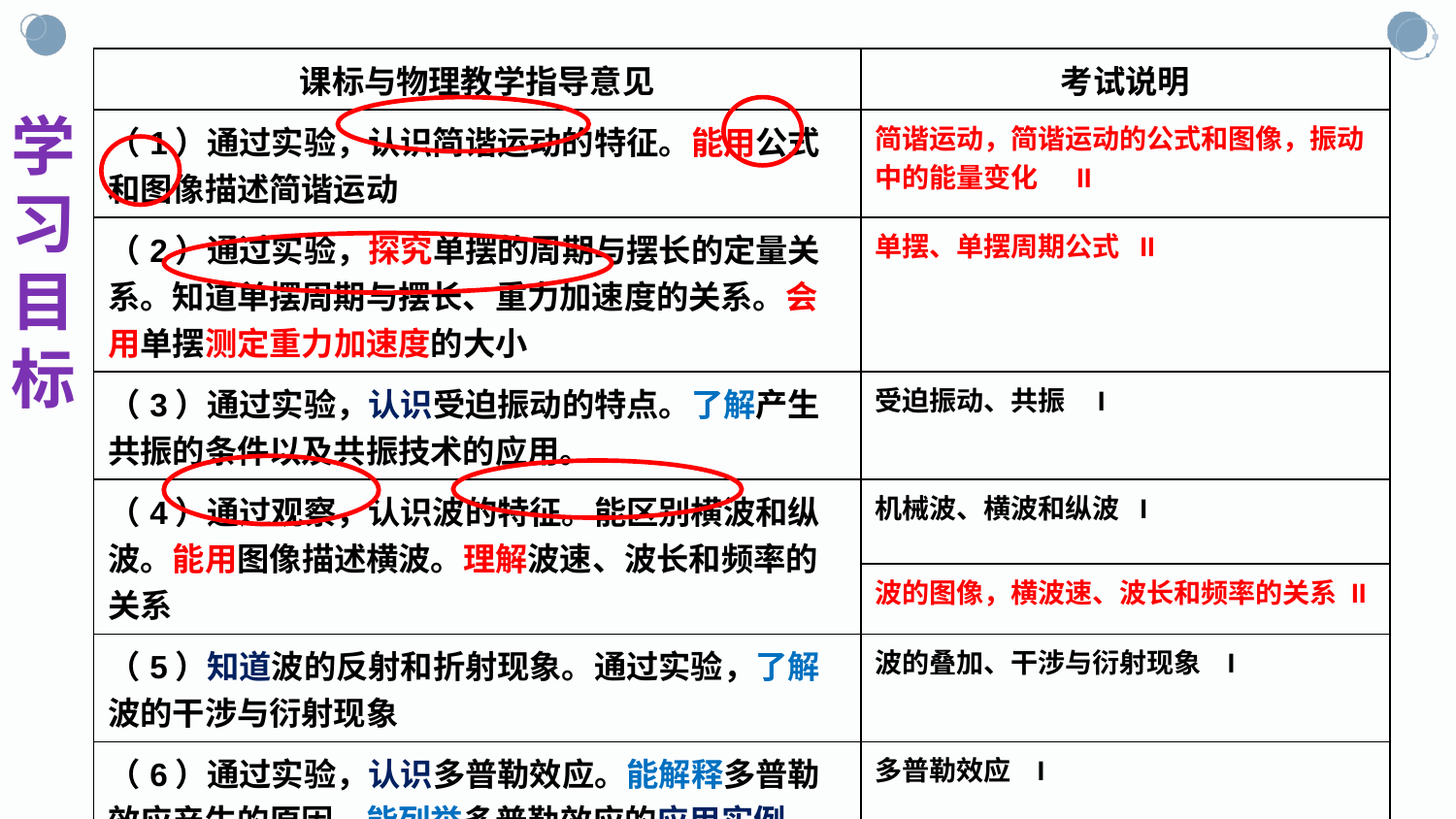

| 课标与物理教学指导意见 | 考试说明 |
| --- | --- |
| （1）通过实验，认识简谐运动的特征。能用公式和图像描述简谐运动 | 简谐运动，简谐运动的公式和图像，振动中的能量变化 II |
| （2）通过实验，探究单摆的周期与摆长的定量关系。知道单摆周期与摆长、重力加速度的关系。会用单摆测定重力加速度的大小 | 单摆、单摆周期公式 II |
| （3）通过实验，认识受迫振动的特点。了解产生共振的条件以及共振技术的应用。 | 受迫振动、共振 I |
| （4）通过观察，认识波的特征。能区别横波和纵波。能用图像描述横波。理解波速、波长和频率的关系 | 机械波、横波和纵波 I |
|  | 波的图像，横波速、波长和频率的关系 II |
| （5）知道波的反射和折射现象。通过实验，了解波的干涉与衍射现象 | 波的叠加、干涉与衍射现象 I |
| （6）通过实验，认识多普勒效应。能解释多普勒效应产生的原因。能列举多普勒效应的应用实例 | 多普勒效应 I |

学习目标